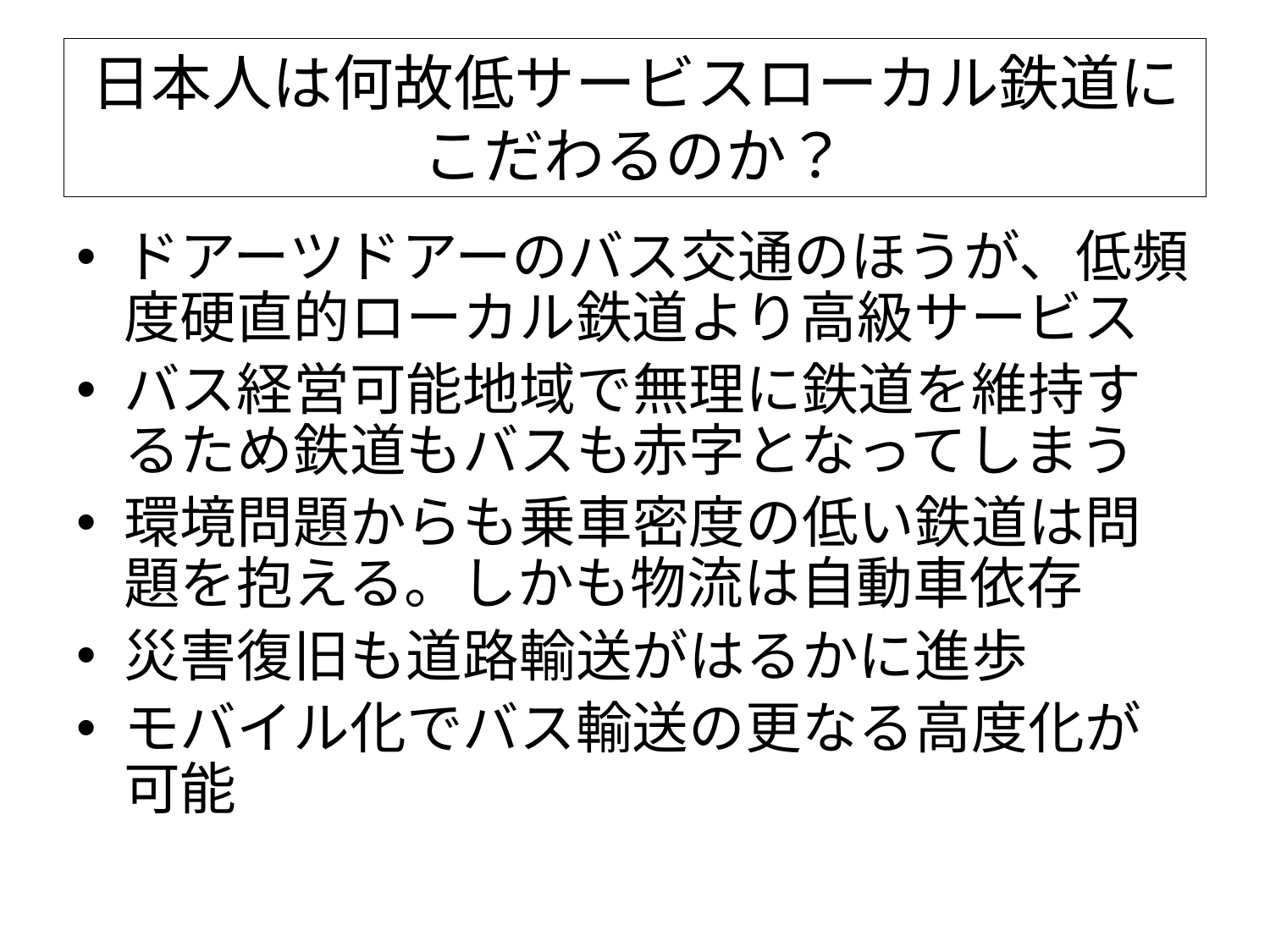

# 日本人は何故低サービスローカル鉄道にこだわるのか？
ドアーツドアーのバス交通のほうが、低頻度硬直的ローカル鉄道より高級サービス
バス経営可能地域で無理に鉄道を維持するため鉄道もバスも赤字となってしまう
環境問題からも乗車密度の低い鉄道は問題を抱える。しかも物流は自動車依存
災害復旧も道路輸送がはるかに進歩
モバイル化でバス輸送の更なる高度化が可能